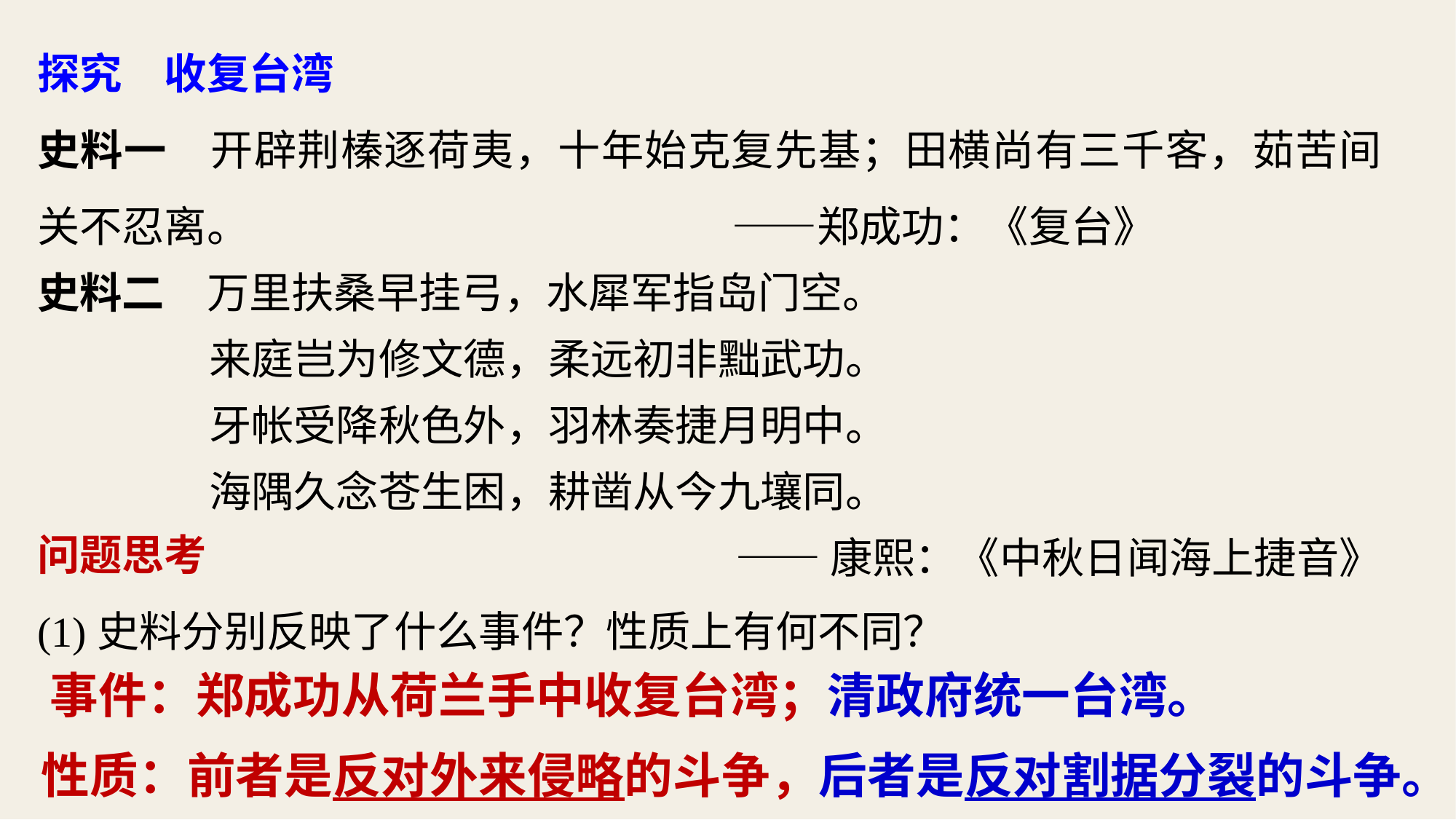

探究　收复台湾
史料一　开辟荆榛逐荷夷，十年始克复先基；田横尚有三千客，茹苦间关不忍离。                                                   ——郑成功：《复台》
史料二　万里扶桑早挂弓，水犀军指岛门空。
来庭岂为修文德，柔远初非黜武功。
牙帐受降秋色外，羽林奏捷月明中。
海隅久念苍生困，耕凿从今九壤同。
——康熙：《中秋日闻海上捷音》
问题思考
(1)史料分别反映了什么事件？性质上有何不同？
事件：郑成功从荷兰手中收复台湾；清政府统一台湾。
性质：前者是反对外来侵略的斗争，后者是反对割据分裂的斗争。